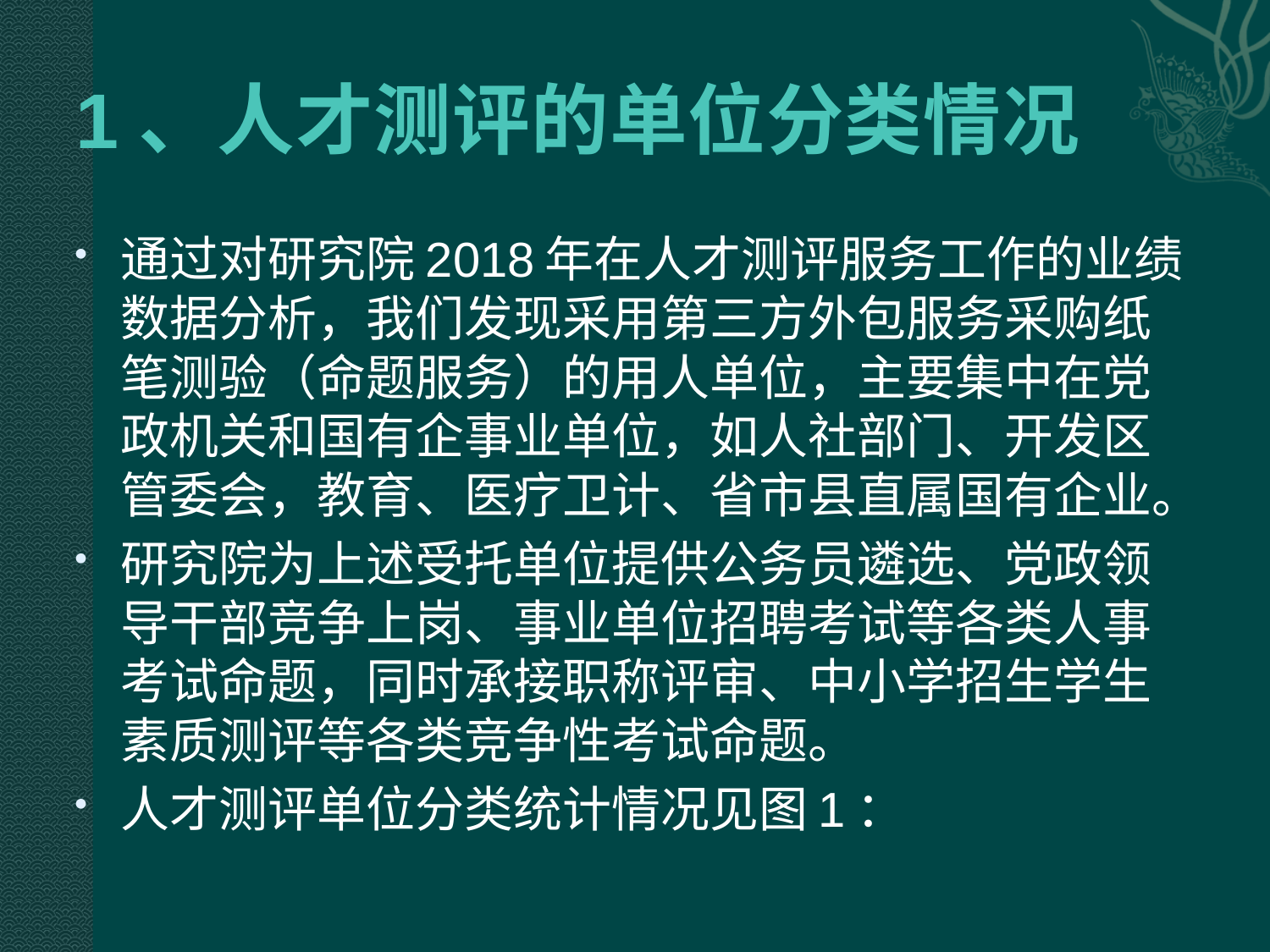

# 1、人才测评的单位分类情况
通过对研究院2018年在人才测评服务工作的业绩数据分析，我们发现采用第三方外包服务采购纸笔测验（命题服务）的用人单位，主要集中在党政机关和国有企事业单位，如人社部门、开发区管委会，教育、医疗卫计、省市县直属国有企业。
研究院为上述受托单位提供公务员遴选、党政领导干部竞争上岗、事业单位招聘考试等各类人事考试命题，同时承接职称评审、中小学招生学生素质测评等各类竞争性考试命题。
人才测评单位分类统计情况见图1：